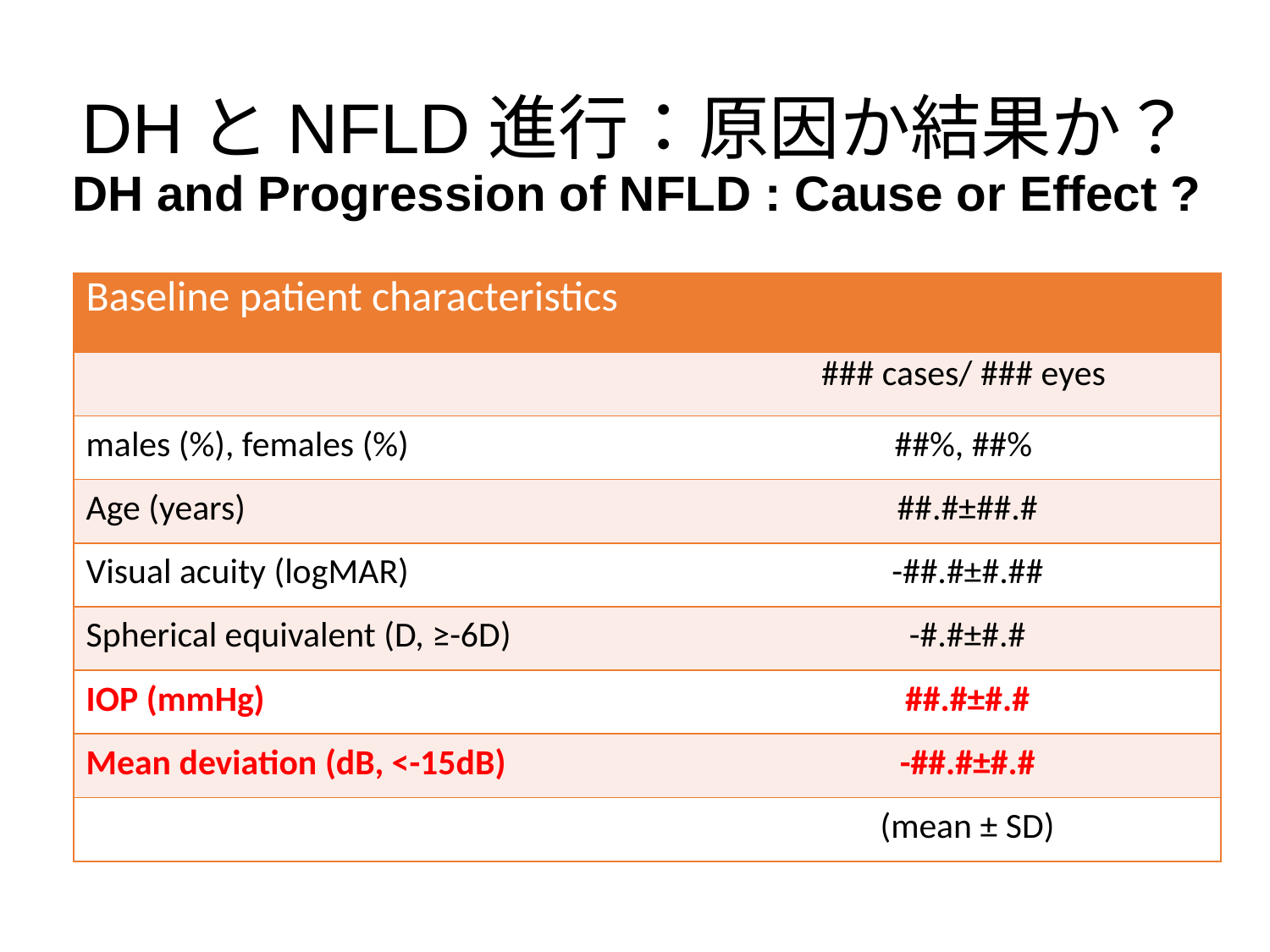

# DHとNFLD進行：原因か結果か？ DH and Progression of NFLD : Cause or Effect ?
| Baseline patient characteristics |  |
| --- | --- |
|  | ### cases/ ### eyes |
| males (%), females (%) | ##%, ##% |
| Age (years) | ##.#±##.# |
| Visual acuity (logMAR) | -##.#±#.## |
| Spherical equivalent (D, ≥-6D) | -#.#±#.# |
| IOP (mmHg) | ##.#±#.# |
| Mean deviation (dB, <-15dB) | -##.#±#.# |
|  | (mean ± SD) |